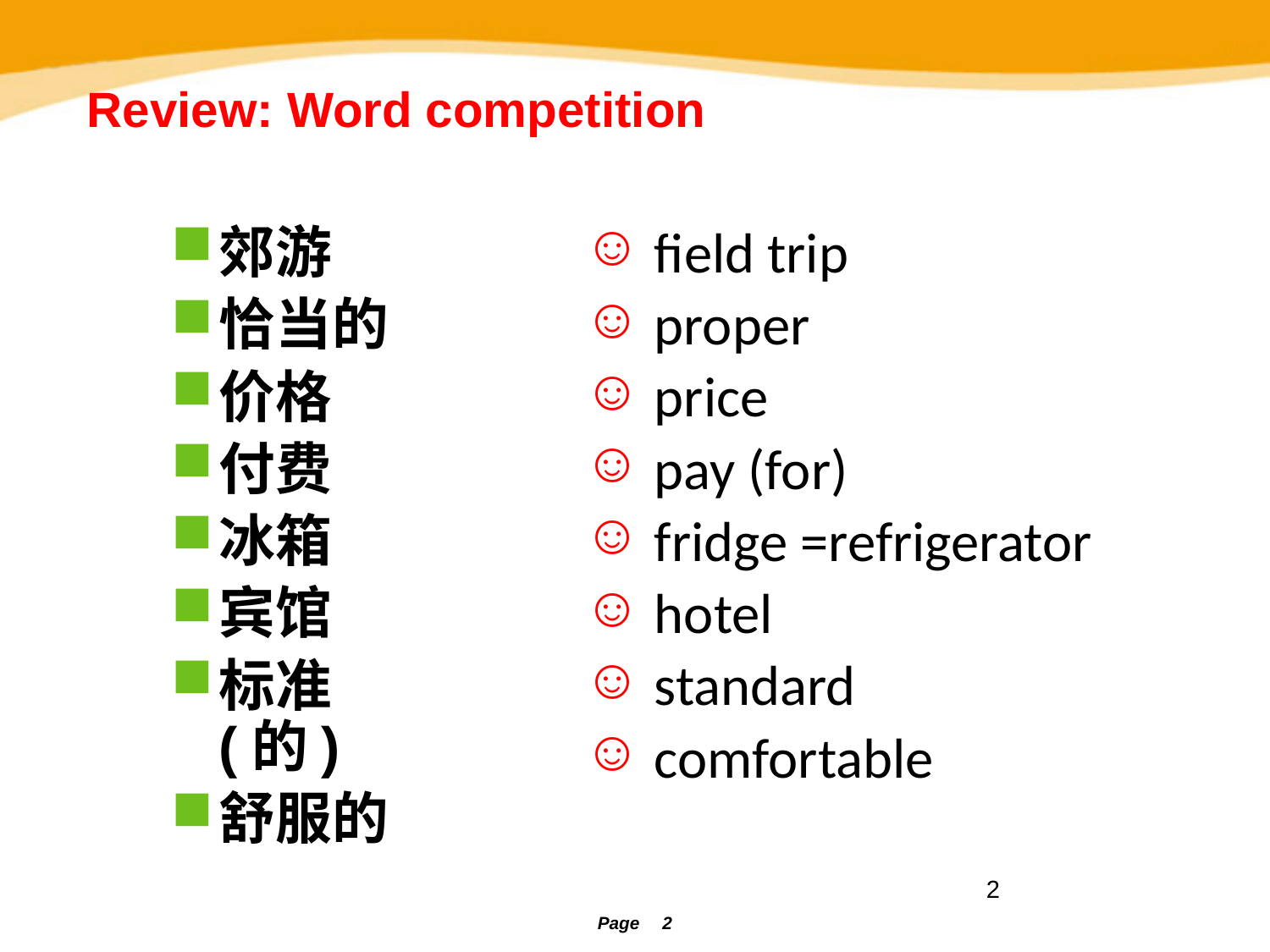

# Review: Word competition
郊游
恰当的
价格
付费
冰箱
宾馆
标准(的)
舒服的
 field trip
 proper
 price
 pay (for)
 fridge =refrigerator
 hotel
 standard
 comfortable
2